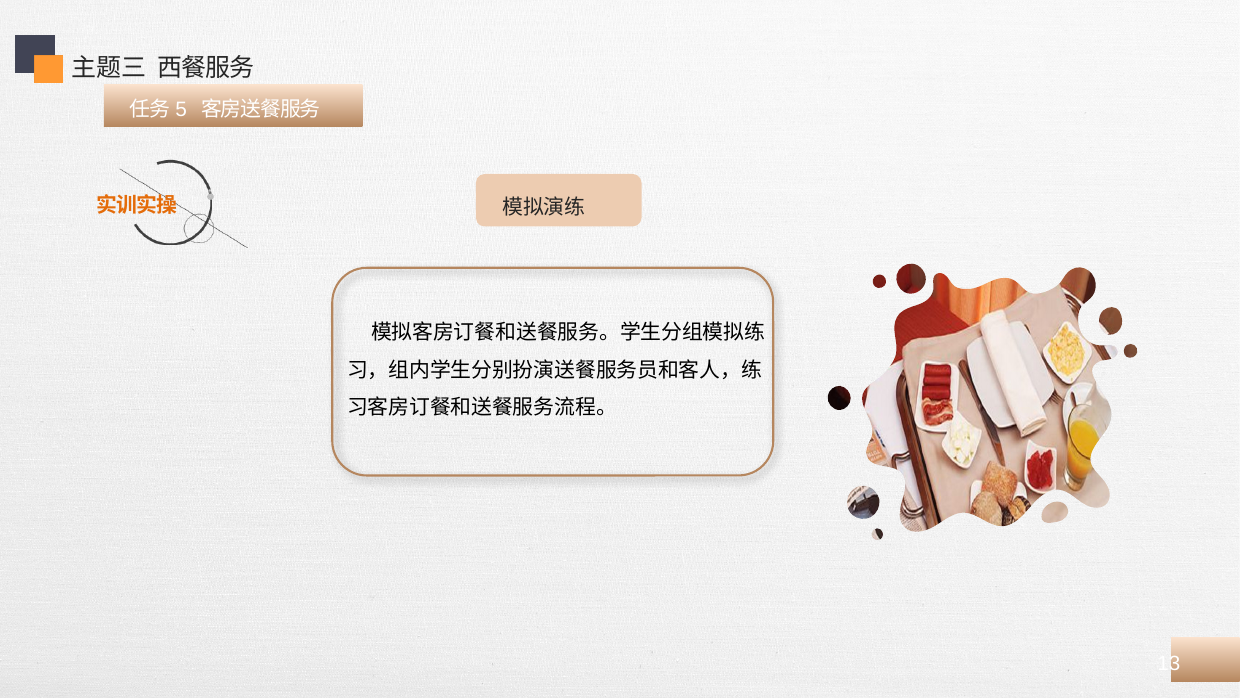

主题三  西餐服务

 任务5  客房送餐服务
    模拟演练

    模拟客房订餐和送餐服务。学生分组模拟练习，组内学生分别扮演送餐服务员和客人，练习客房订餐和送餐服务流程。